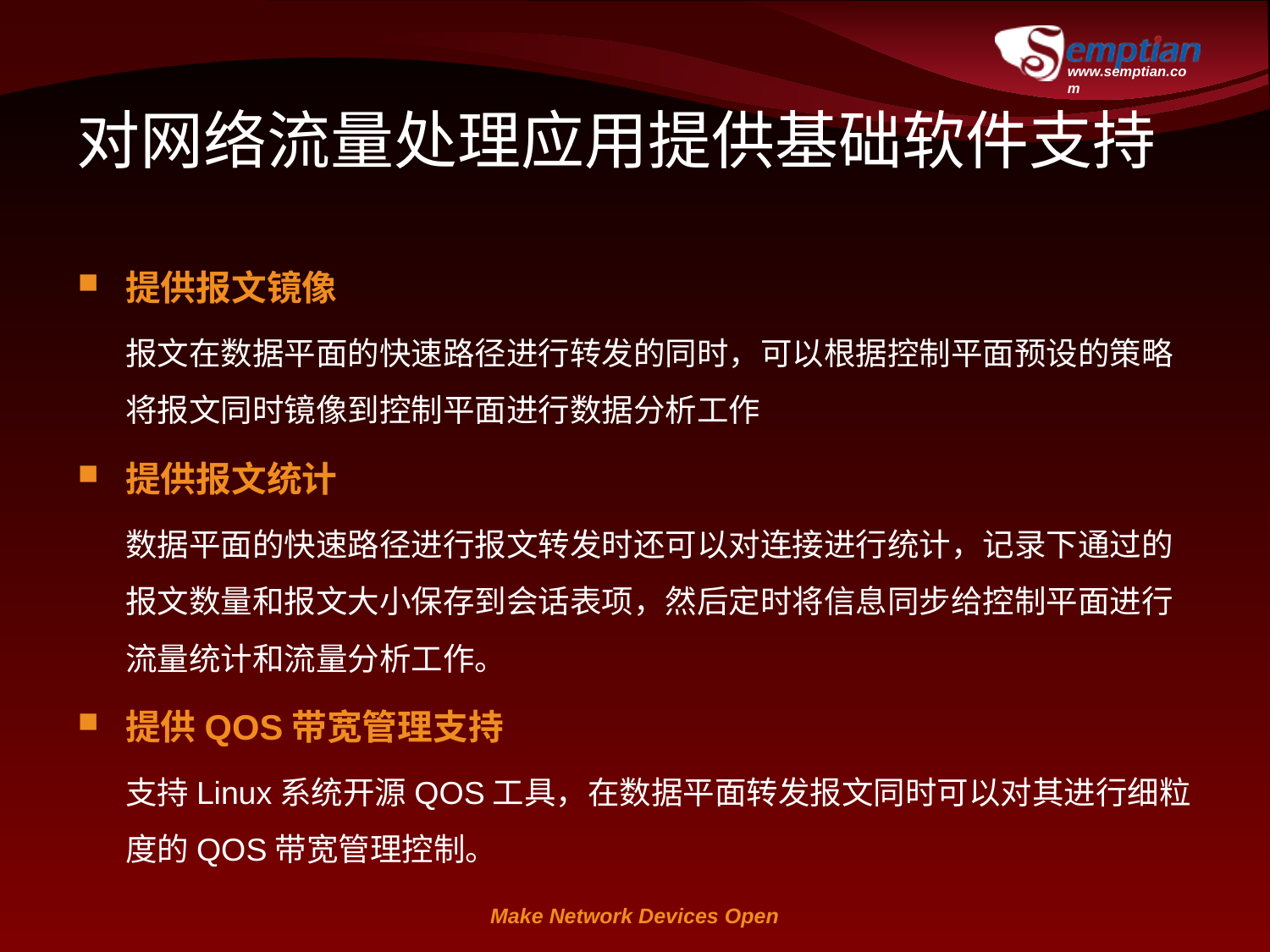

# 对网络流量处理应用提供基础软件支持
提供报文镜像
	报文在数据平面的快速路径进行转发的同时，可以根据控制平面预设的策略将报文同时镜像到控制平面进行数据分析工作
提供报文统计
	数据平面的快速路径进行报文转发时还可以对连接进行统计，记录下通过的报文数量和报文大小保存到会话表项，然后定时将信息同步给控制平面进行流量统计和流量分析工作。
提供QOS带宽管理支持
	支持Linux系统开源QOS工具，在数据平面转发报文同时可以对其进行细粒度的QOS带宽管理控制。